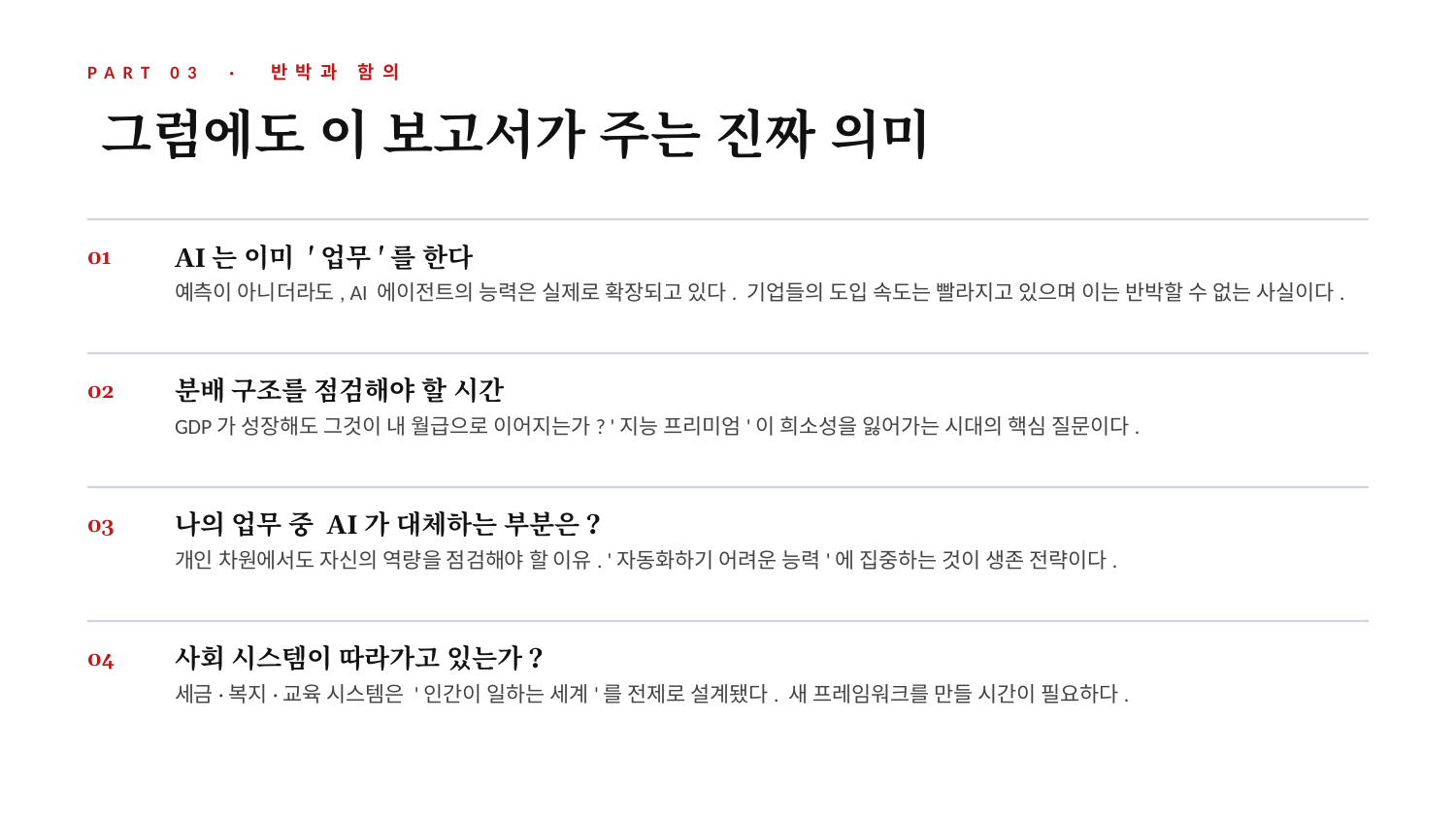

PART 03  ·  반박과 함의
그럼에도 이 보고서가 주는 진짜 의미

01
AI는 이미 '업무'를 한다
예측이 아니더라도, AI 에이전트의 능력은 실제로 확장되고 있다. 기업들의 도입 속도는 빨라지고 있으며 이는 반박할 수 없는 사실이다.

02
분배 구조를 점검해야 할 시간
GDP가 성장해도 그것이 내 월급으로 이어지는가? '지능 프리미엄'이 희소성을 잃어가는 시대의 핵심 질문이다.

03
나의 업무 중 AI가 대체하는 부분은?
개인 차원에서도 자신의 역량을 점검해야 할 이유. '자동화하기 어려운 능력'에 집중하는 것이 생존 전략이다.

04
사회 시스템이 따라가고 있는가?
세금·복지·교육 시스템은 '인간이 일하는 세계'를 전제로 설계됐다. 새 프레임워크를 만들 시간이 필요하다.